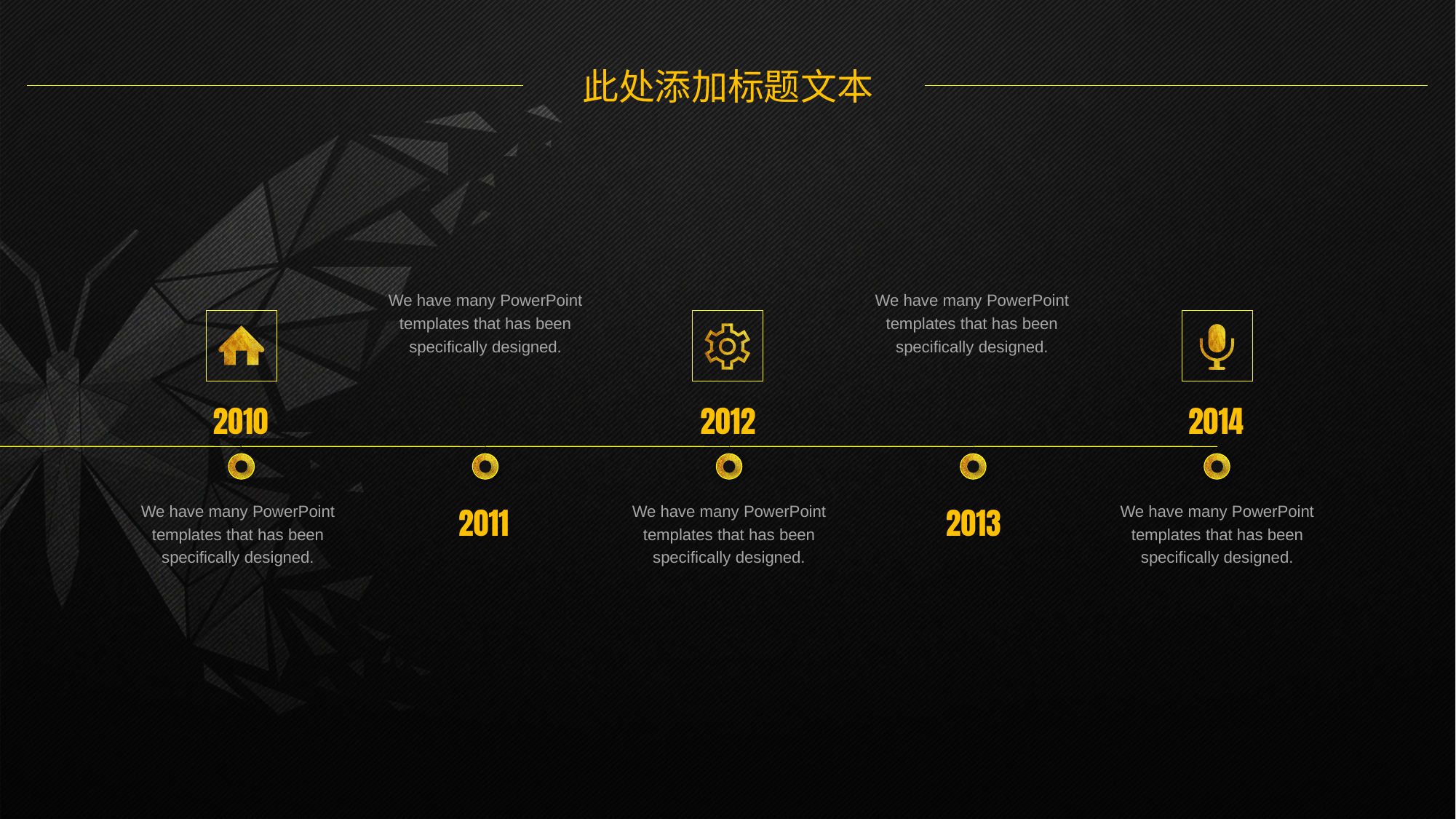

此处添加标题文本
We have many PowerPoint templates that has been specifically designed.
We have many PowerPoint templates that has been specifically designed.

2010
2012
2014

We have many PowerPoint templates that has been specifically designed.
We have many PowerPoint templates that has been specifically designed.
We have many PowerPoint templates that has been specifically designed.
2011
2013